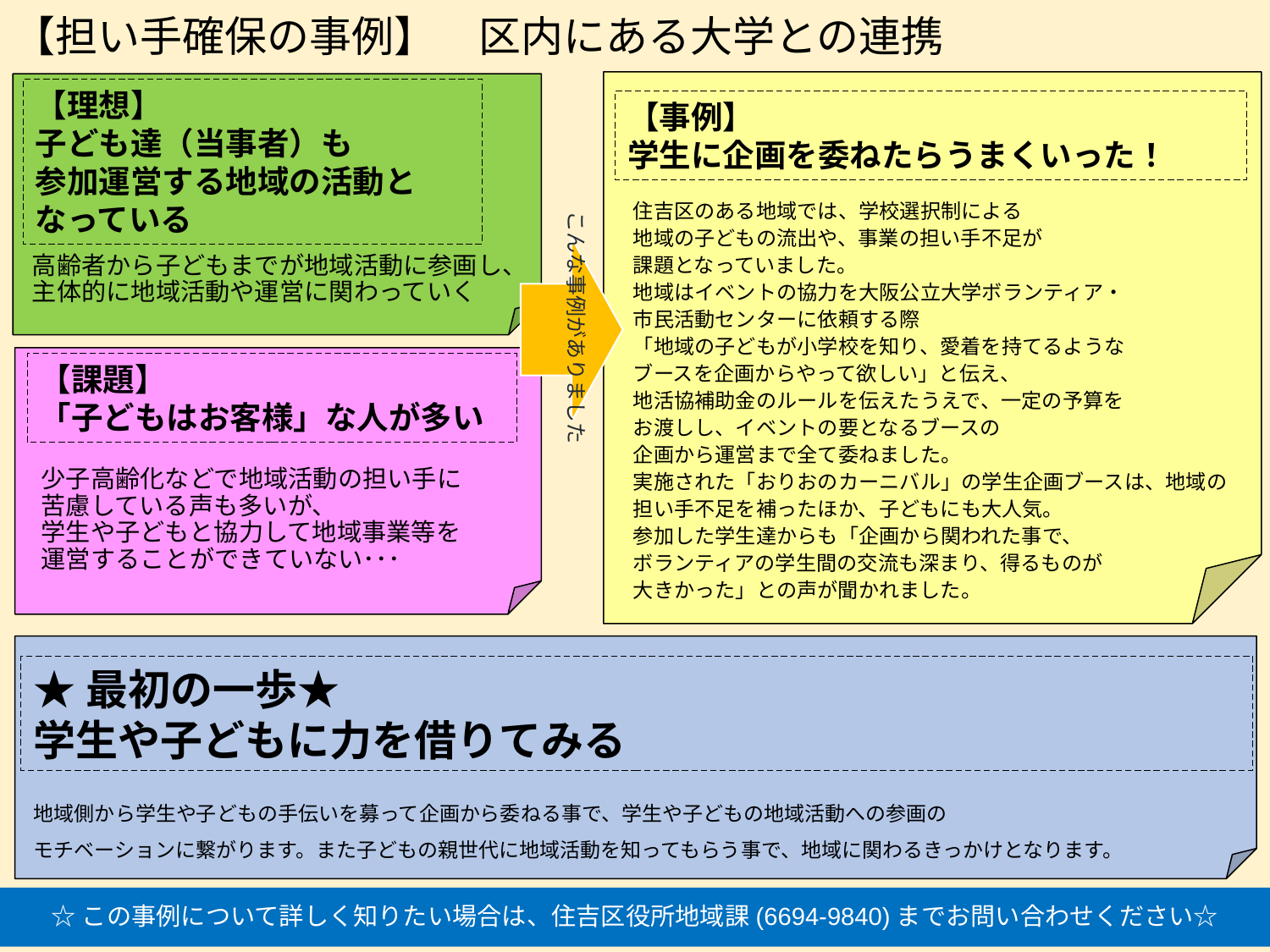

# 【担い手確保の事例】　区内にある大学との連携

【理想】
子ども達（当事者）も
参加運営する地域の活動と
なっている
【事例】
学生に企画を委ねたらうまくいった！

こんな事例がありました
住吉区のある地域では、学校選択制による
地域の子どもの流出や、事業の担い手不足が
課題となっていました。
地域はイベントの協力を大阪公立大学ボランティア・
市民活動センターに依頼する際
「地域の子どもが小学校を知り、愛着を持てるような
ブースを企画からやって欲しい」と伝え、
地活協補助金のルールを伝えたうえで、一定の予算を
お渡しし、イベントの要となるブースの
企画から運営まで全て委ねました。
実施された「おりおのカーニバル」の学生企画ブースは、地域の担い手不足を補ったほか、子どもにも大人気。
参加した学生達からも「企画から関われた事で、
ボランティアの学生間の交流も深まり、得るものが
大きかった」との声が聞かれました。

高齢者から子どもまでが地域活動に参画し、主体的に地域活動や運営に関わっていく

【課題】
「子どもはお客様」な人が多い
少子高齢化などで地域活動の担い手に
苦慮している声も多いが、
学生や子どもと協力して地域事業等を
運営することができていない･･･

★最初の一歩★
学生や子どもに力を借りてみる

地域側から学生や子どもの手伝いを募って企画から委ねる事で、学生や子どもの地域活動への参画の
モチベーションに繋がります。また子どもの親世代に地域活動を知ってもらう事で、地域に関わるきっかけとなります。

☆この事例について詳しく知りたい場合は、住吉区役所地域課(6694-9840)までお問い合わせください☆